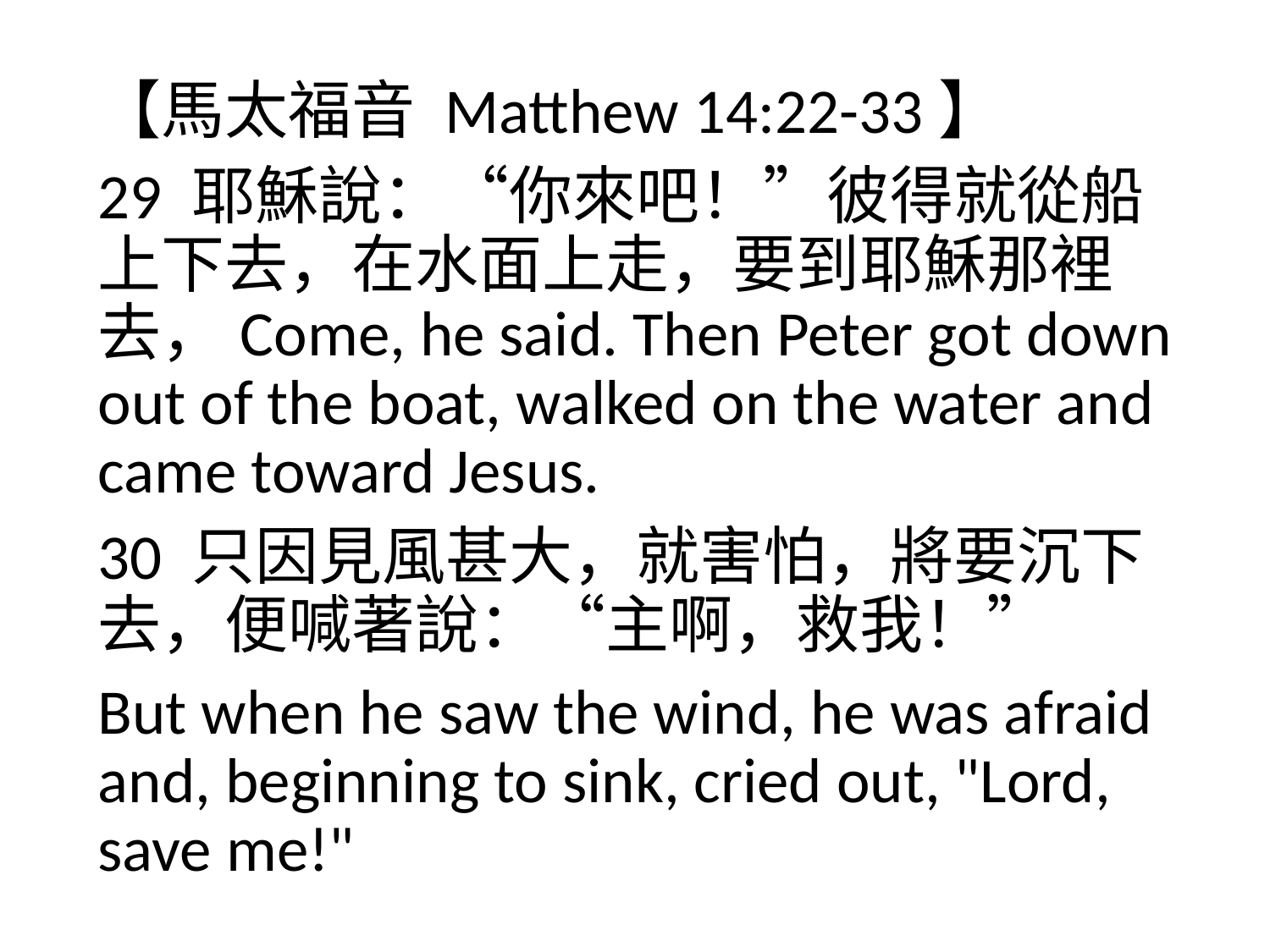

【馬太福音 Matthew 14:22-33】
29 耶穌說：“你來吧！”彼得就從船上下去，在水面上走，要到耶穌那裡去，Come, he said. Then Peter got down out of the boat, walked on the water and came toward Jesus.
30 只因見風甚大，就害怕，將要沉下去，便喊著說：“主啊，救我！”
But when he saw the wind, he was afraid and, beginning to sink, cried out, "Lord, save me!"